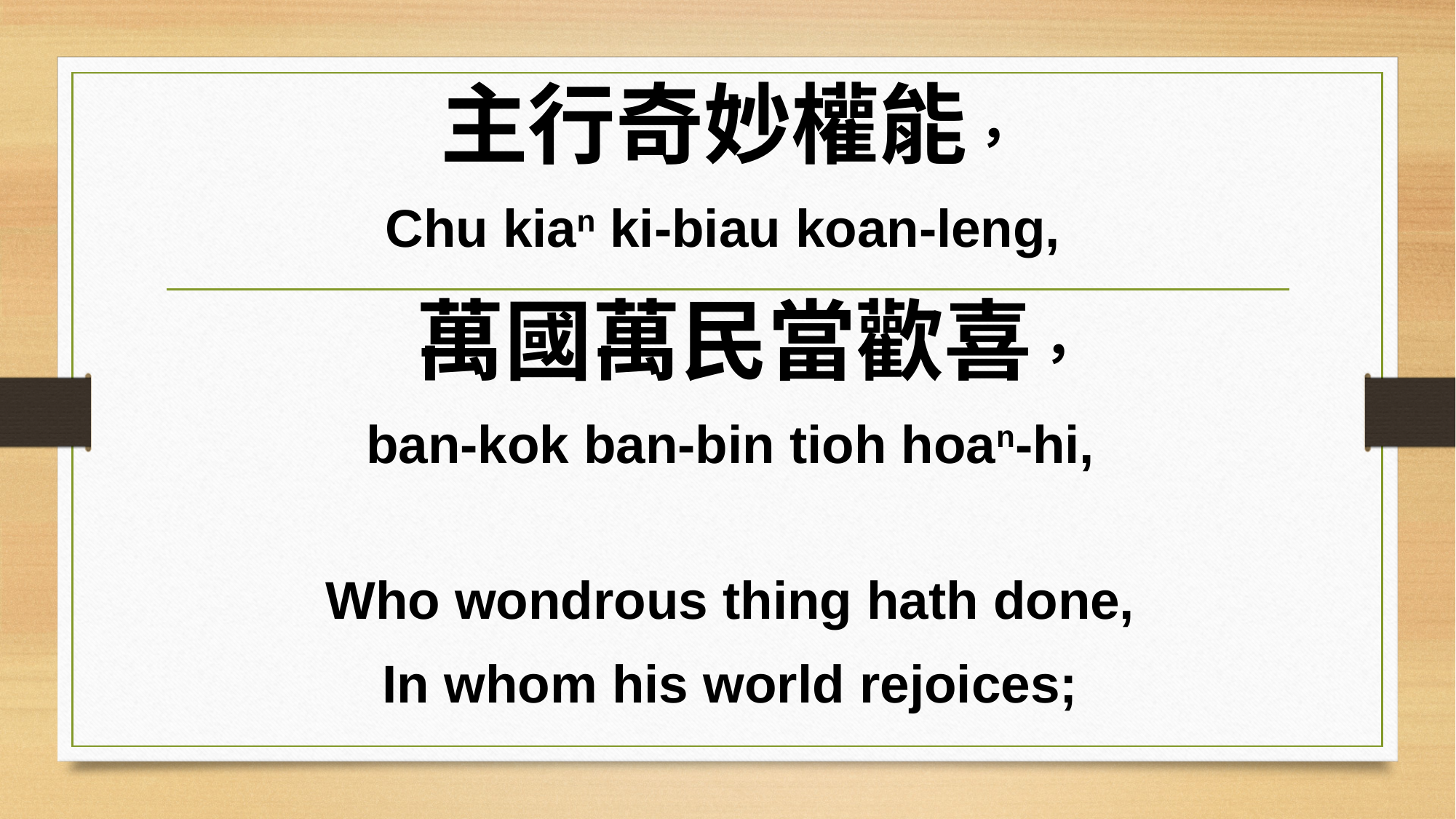

主行奇妙權能，
Chu kian ki-biau koan-leng,
 萬國萬民當歡喜，
ban-kok ban-bin tioh hoan-hi,

Who wondrous thing hath done,
In whom his world rejoices;